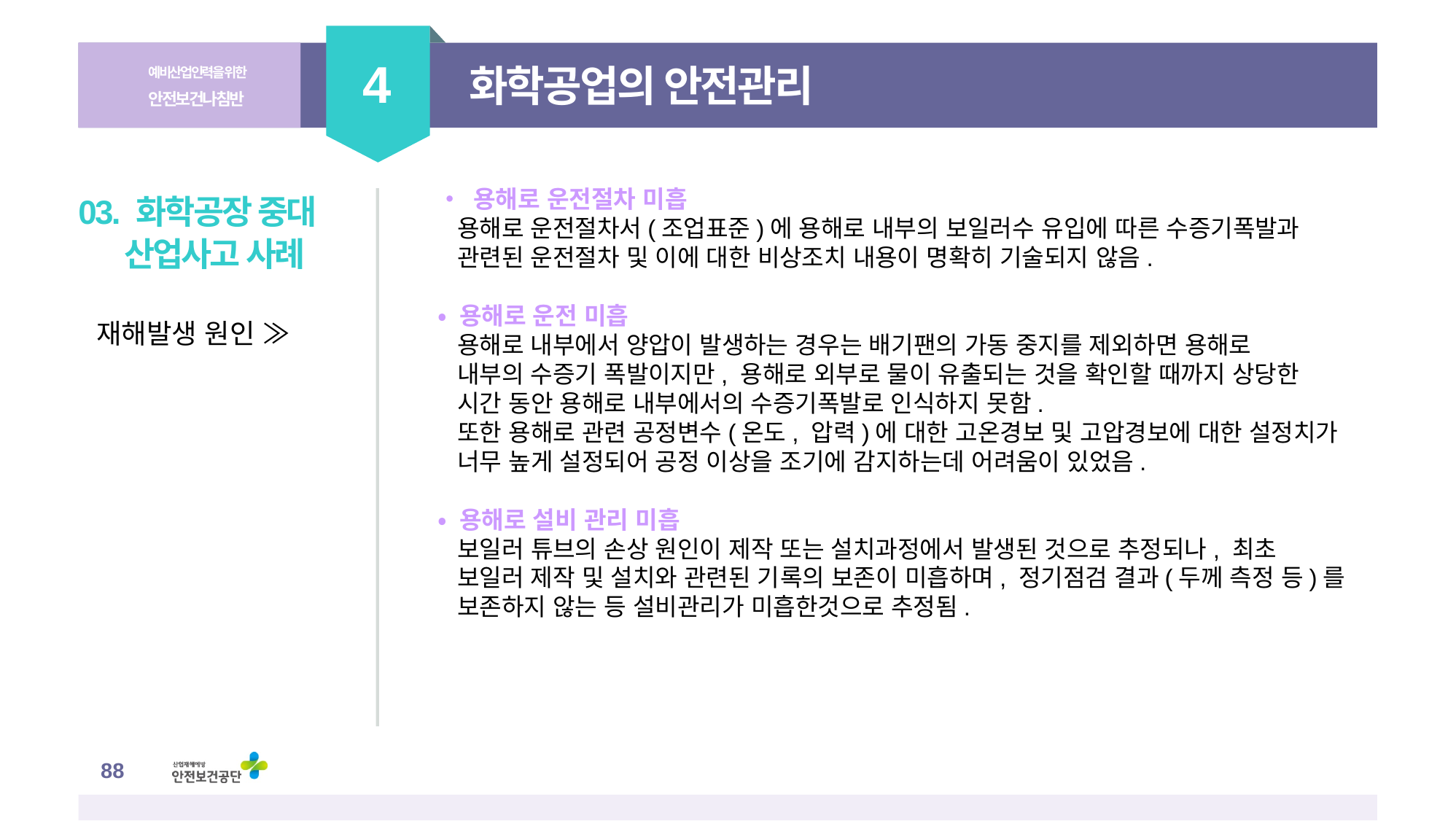

4
예비산업인력을 위한
안전보건나침반
화학공업의 안전관리
• 용해로 운전절차 미흡
  용해로 운전절차서(조업표준)에 용해로 내부의 보일러수 유입에 따른 수증기폭발과
  관련된 운전절차 및 이에 대한 비상조치 내용이 명확히 기술되지 않음.

• 용해로 운전 미흡
  용해로 내부에서 양압이 발생하는 경우는 배기팬의 가동 중지를 제외하면 용해로
  내부의 수증기 폭발이지만, 용해로 외부로 물이 유출되는 것을 확인할 때까지 상당한
  시간 동안 용해로 내부에서의 수증기폭발로 인식하지 못함.
  또한 용해로 관련 공정변수(온도, 압력)에 대한 고온경보 및 고압경보에 대한 설정치가
  너무 높게 설정되어 공정 이상을 조기에 감지하는데 어려움이 있었음.

• 용해로 설비 관리 미흡
  보일러 튜브의 손상 원인이 제작 또는 설치과정에서 발생된 것으로 추정되나, 최초
  보일러 제작 및 설치와 관련된 기록의 보존이 미흡하며, 정기점검 결과(두께 측정 등)를
  보존하지 않는 등 설비관리가 미흡한것으로 추정됨.
03. 화학공장 중대 산업사고 사례
재해발생 원인 ≫